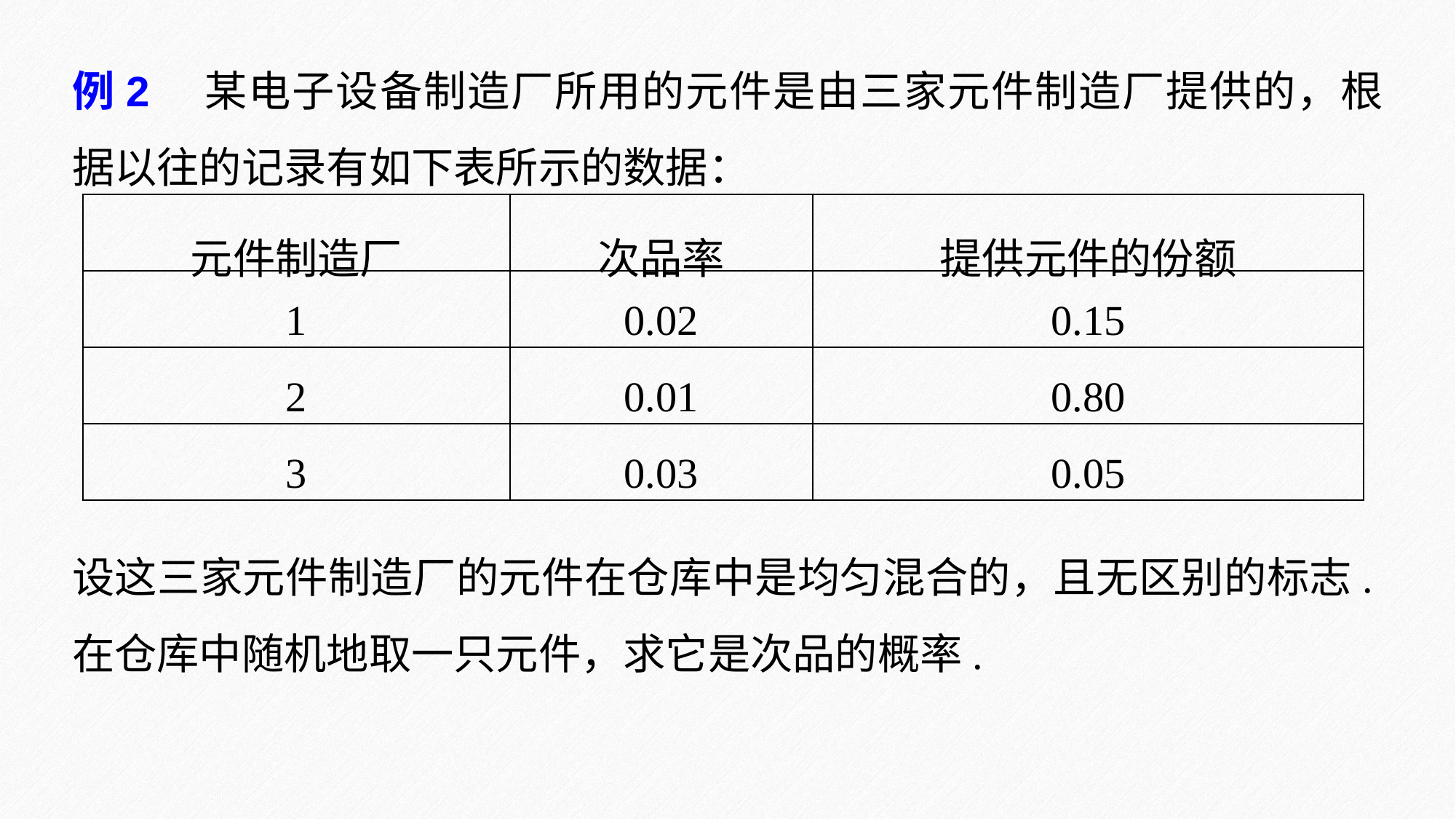

例2　某电子设备制造厂所用的元件是由三家元件制造厂提供的，根据以往的记录有如下表所示的数据：
| 元件制造厂 | 次品率 | 提供元件的份额 |
| --- | --- | --- |
| 1 | 0.02 | 0.15 |
| 2 | 0.01 | 0.80 |
| 3 | 0.03 | 0.05 |
设这三家元件制造厂的元件在仓库中是均匀混合的，且无区别的标志.在仓库中随机地取一只元件，求它是次品的概率.